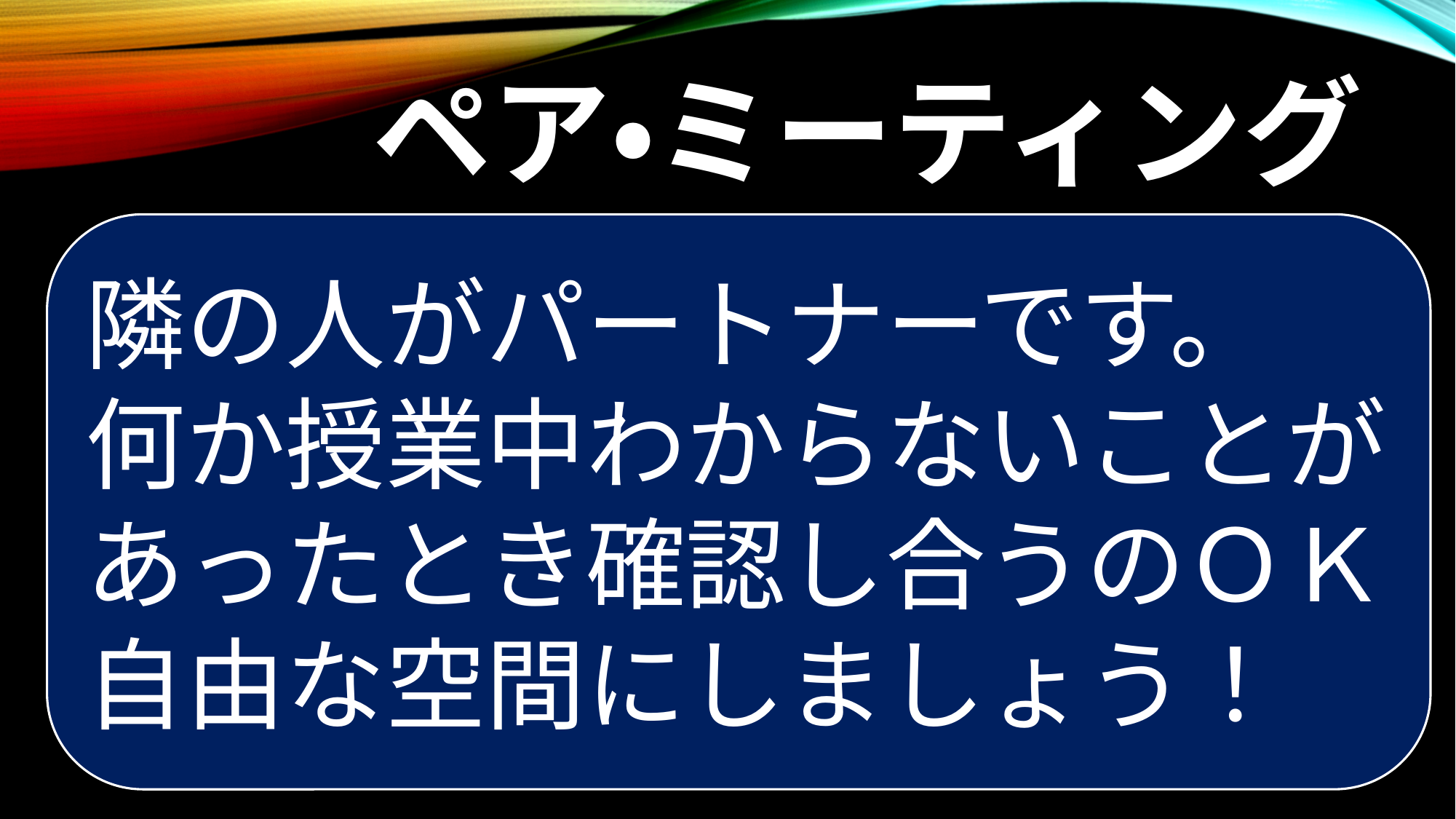

# ペア・ミーティング
隣の人がパートナーです。
何か授業中わからないことがあったとき確認し合うのＯＫ
自由な空間にしましょう！